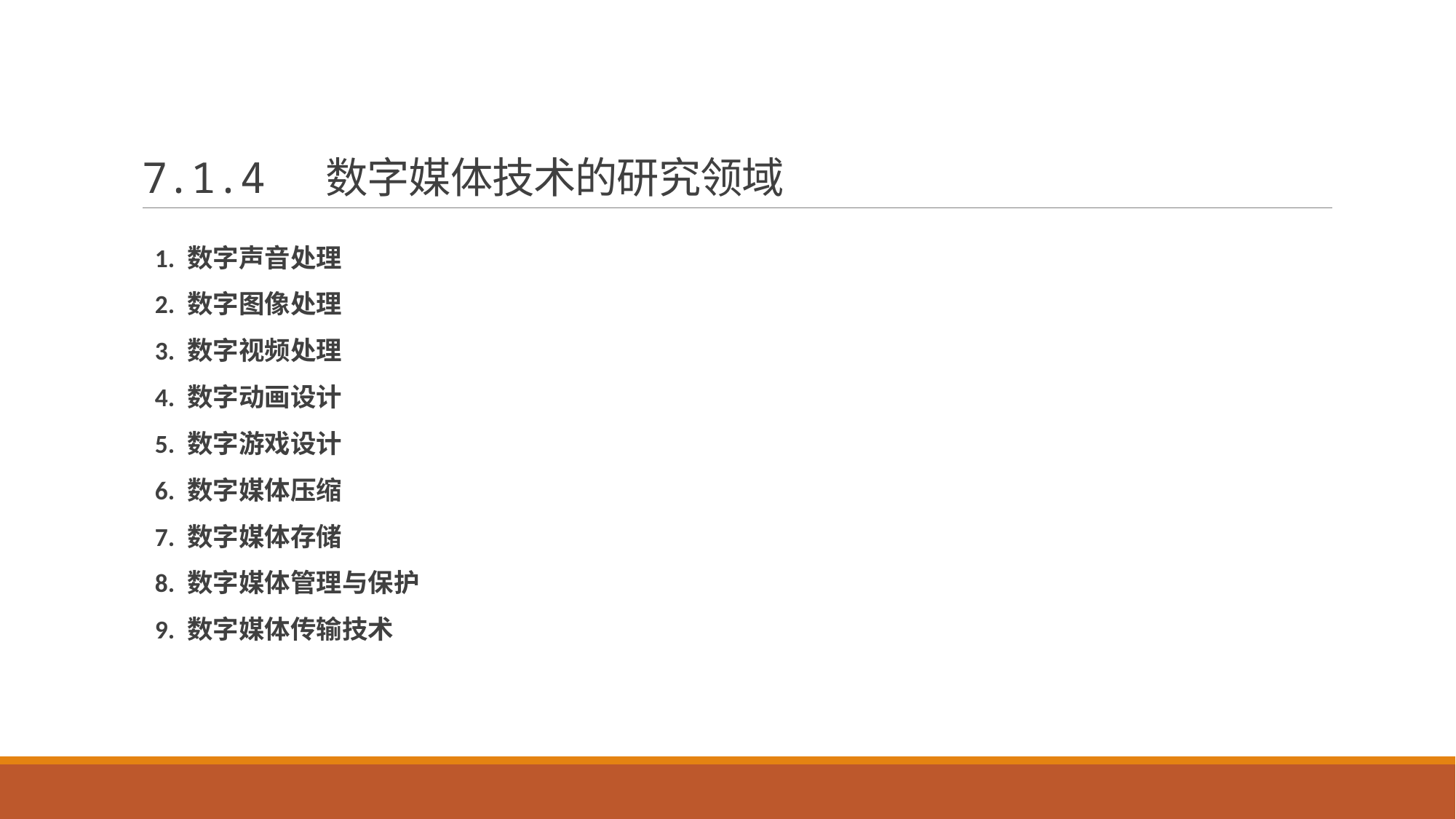

# 7.1.4  数字媒体技术的研究领域
1. 数字声音处理
2. 数字图像处理
3. 数字视频处理
4. 数字动画设计
5. 数字游戏设计
6. 数字媒体压缩
7. 数字媒体存储
8. 数字媒体管理与保护
9. 数字媒体传输技术